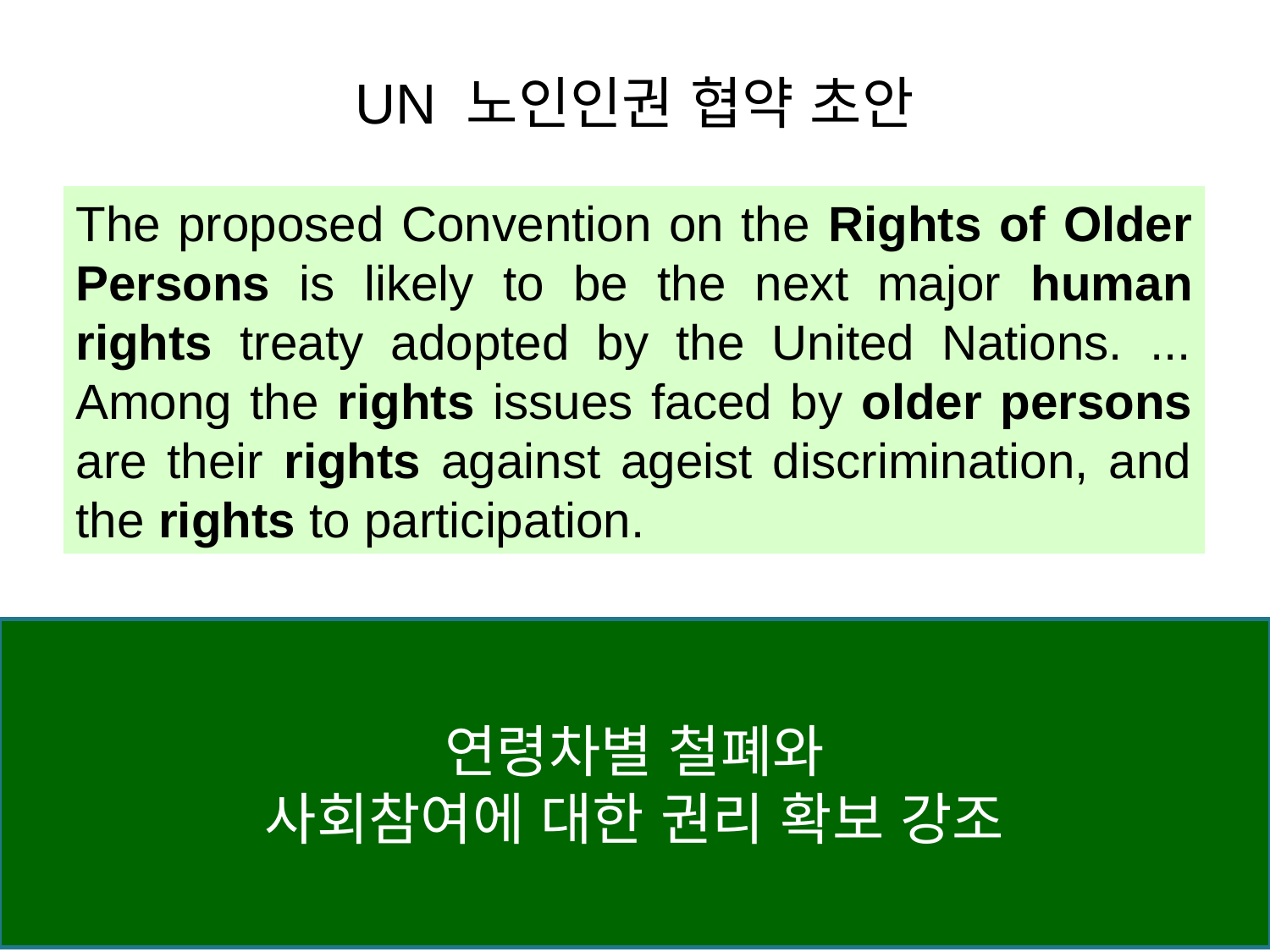

# UN 노인인권 협약 초안
The proposed Convention on the Rights of Older Persons is likely to be the next major human rights treaty adopted by the United Nations. ... Among the rights issues faced by older persons are their rights against ageist discrimination, and the rights to participation.
연령차별 철폐와
사회참여에 대한 권리 확보 강조